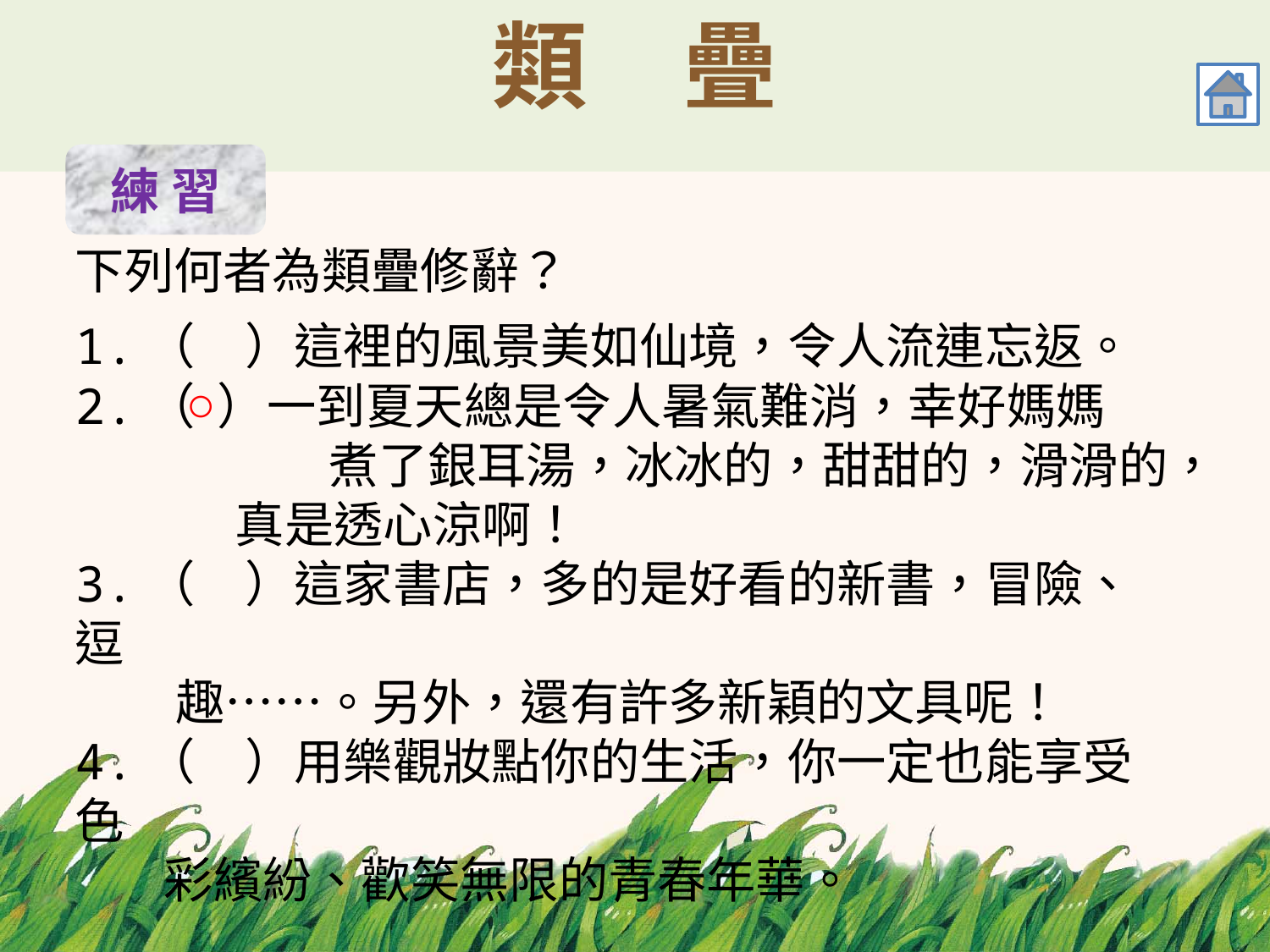

# 類　疊

練 習
下列何者為類疊修辭？

1.（　）這裡的風景美如仙境，令人流連忘返。
2.（  ）一到夏天總是令人暑氣難消，幸好媽媽      		煮了銀耳湯，冰冰的，甜甜的，滑滑的，	   真是透心涼啊！
3.（　）這家書店，多的是好看的新書，冒險、逗
        趣……。另外，還有許多新穎的文具呢！
4.（　）用樂觀妝點你的生活，你一定也能享受色
       彩繽紛、歡笑無限的青春年華。
○